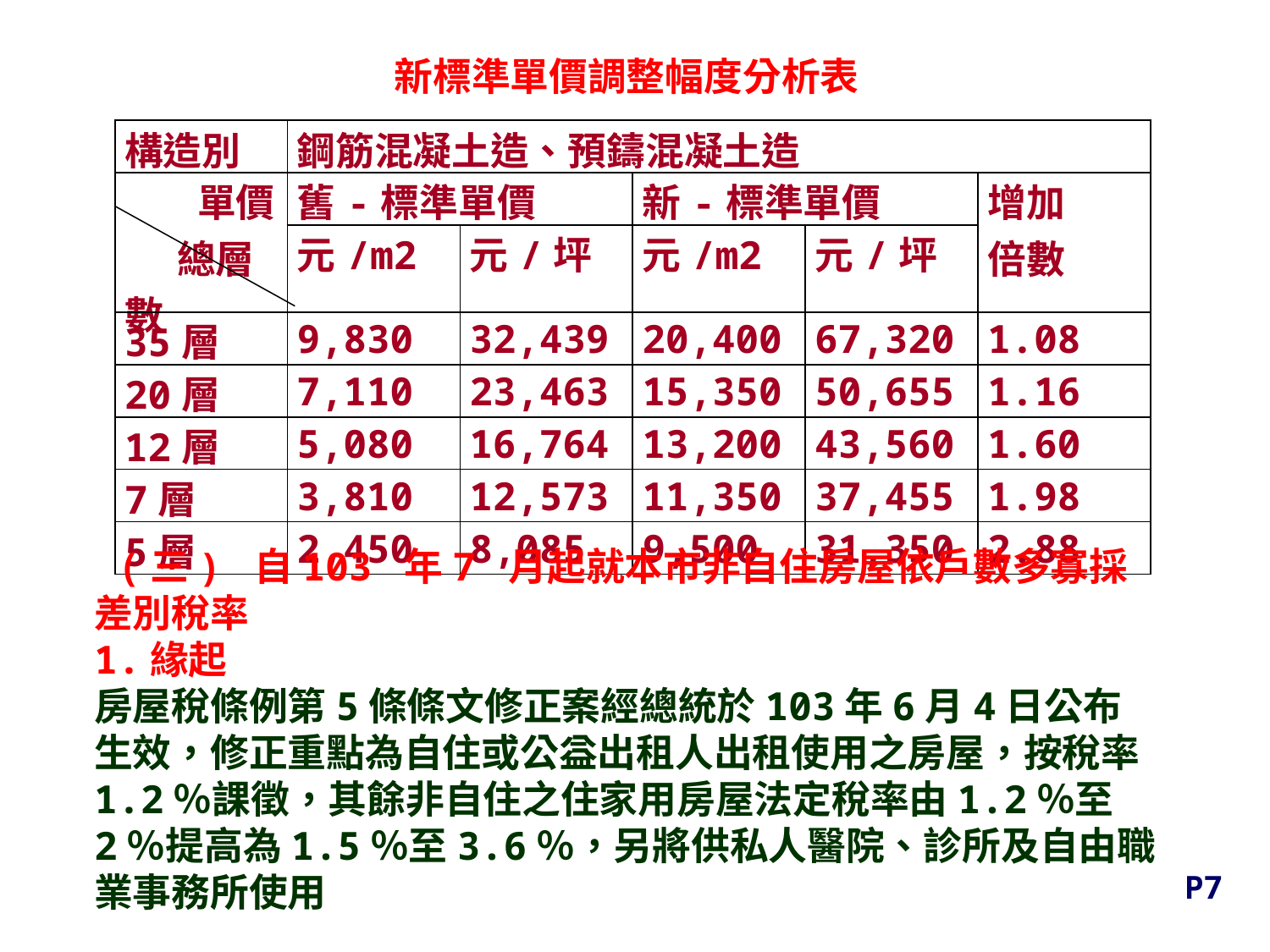

新標準單價調整幅度分析表
| 構造別 | 鋼筋混凝土造、預鑄混凝土造 |  |  |  |  |
| --- | --- | --- | --- | --- | --- |
| 單價 總層數 | 舊-標準單價 |  | 新-標準單價 |  | 增加 倍數 |
|  | 元/m2 | 元/坪 | 元/m2 | 元/坪 |  |
| 35層 | 9,830 | 32,439 | 20,400 | 67,320 | 1.08 |
| 20層 | 7,110 | 23,463 | 15,350 | 50,655 | 1.16 |
| 12層 | 5,080 | 16,764 | 13,200 | 43,560 | 1.60 |
| 7層 | 3,810 | 12,573 | 11,350 | 37,455 | 1.98 |
| 5層 | 2,450 | 8,085 | 9,500 | 31,350 | 2.88 |
 (三) 自103 年7 月起就本市非自住房屋依戶數多寡採差別稅率
1.緣起
房屋稅條例第5條條文修正案經總統於103年6月4日公布生效，修正重點為自住或公益出租人出租使用之房屋，按稅率1.2％課徵，其餘非自住之住家用房屋法定稅率由1.2％至2％提高為1.5％至3.6％，另將供私人醫院、診所及自由職業事務所使用
P7